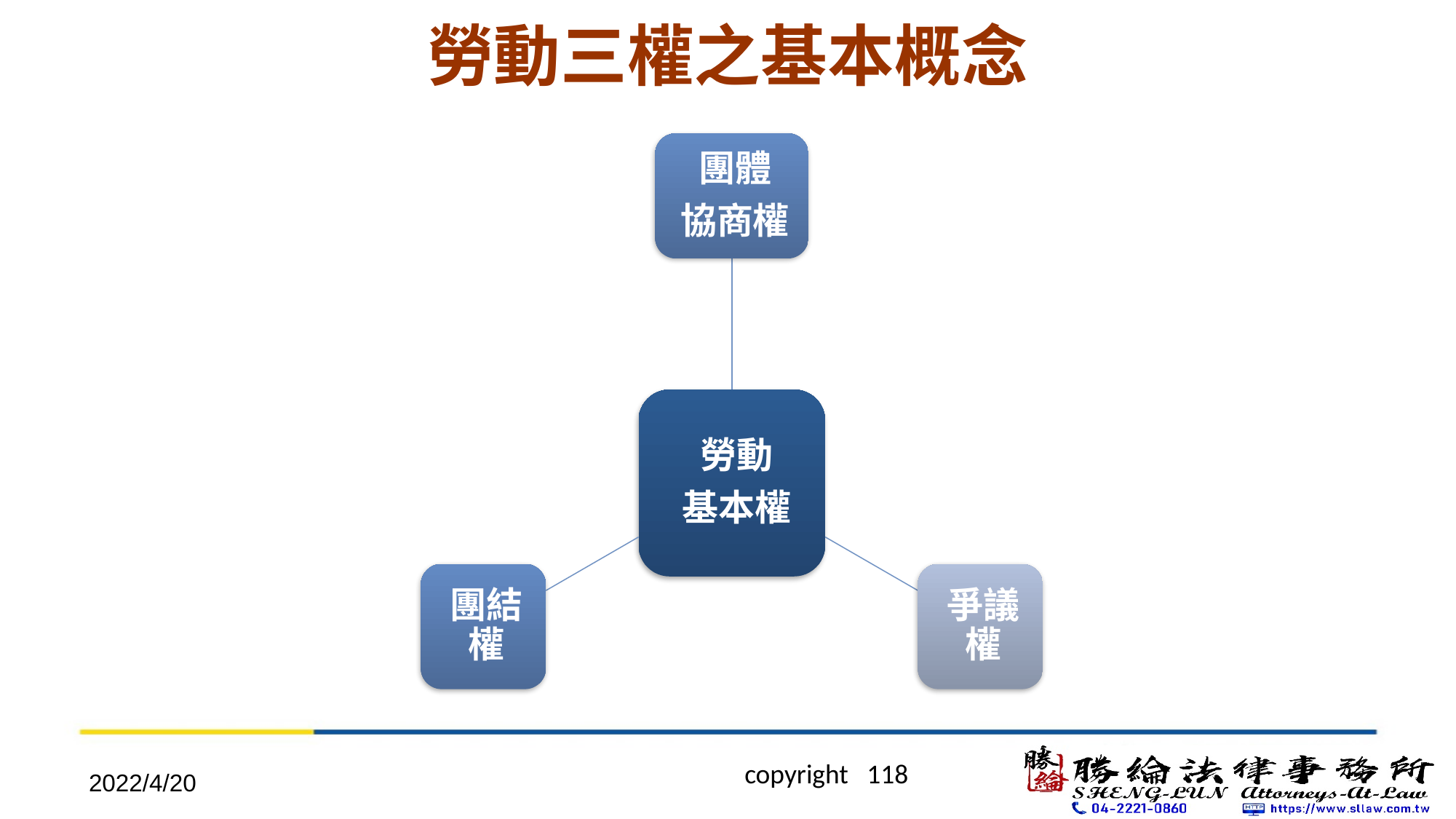

# 勞動三權之基本概念
勞動
基本權
團體
協商權
爭議權
團結權
2022/4/20
 copyright   118